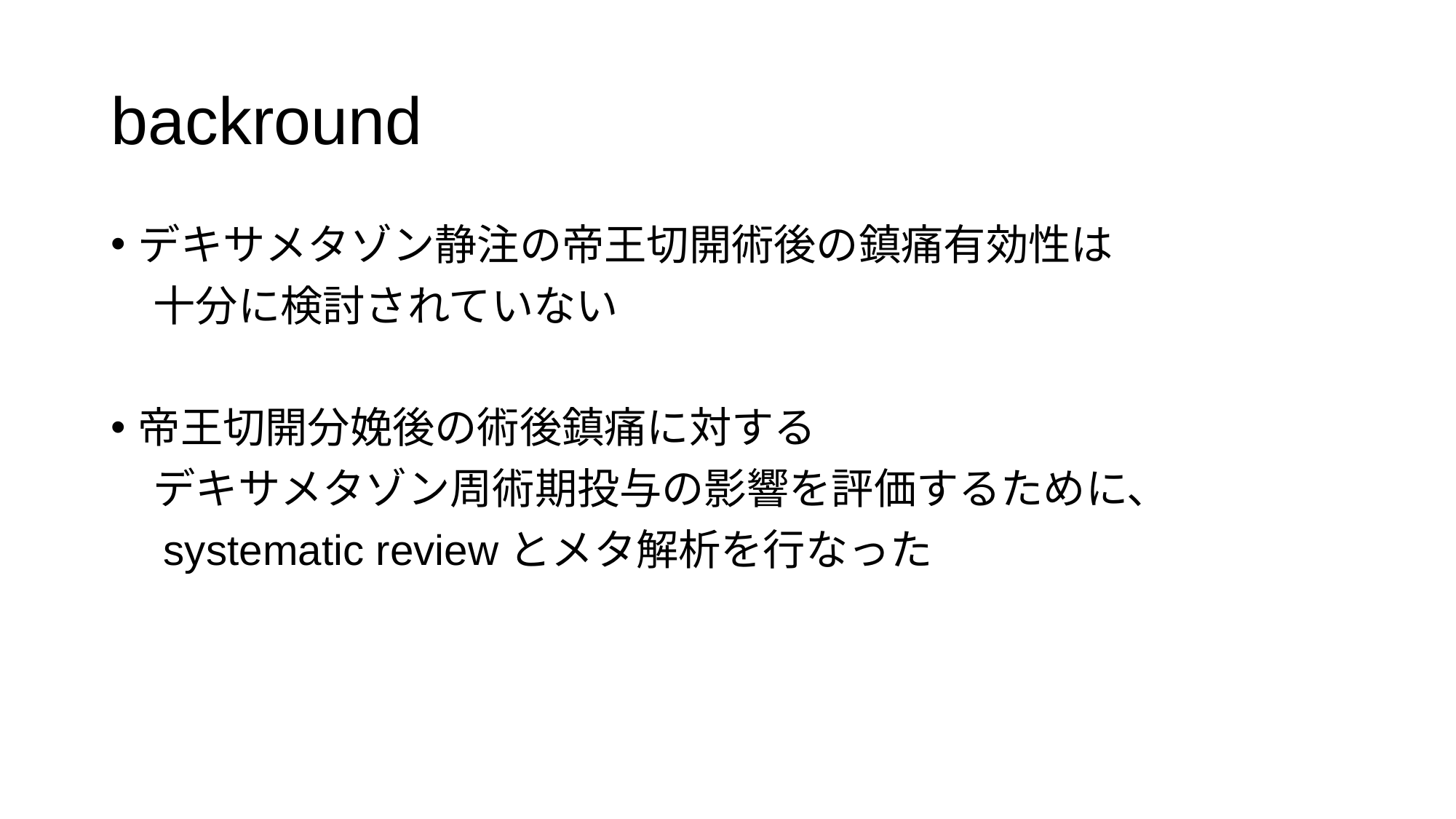

# backround
デキサメタゾン静注の帝王切開術後の鎮痛有効性は
　十分に検討されていない

帝王切開分娩後の術後鎮痛に対する
　デキサメタゾン周術期投与の影響を評価するために、
　systematic reviewとメタ解析を行なった